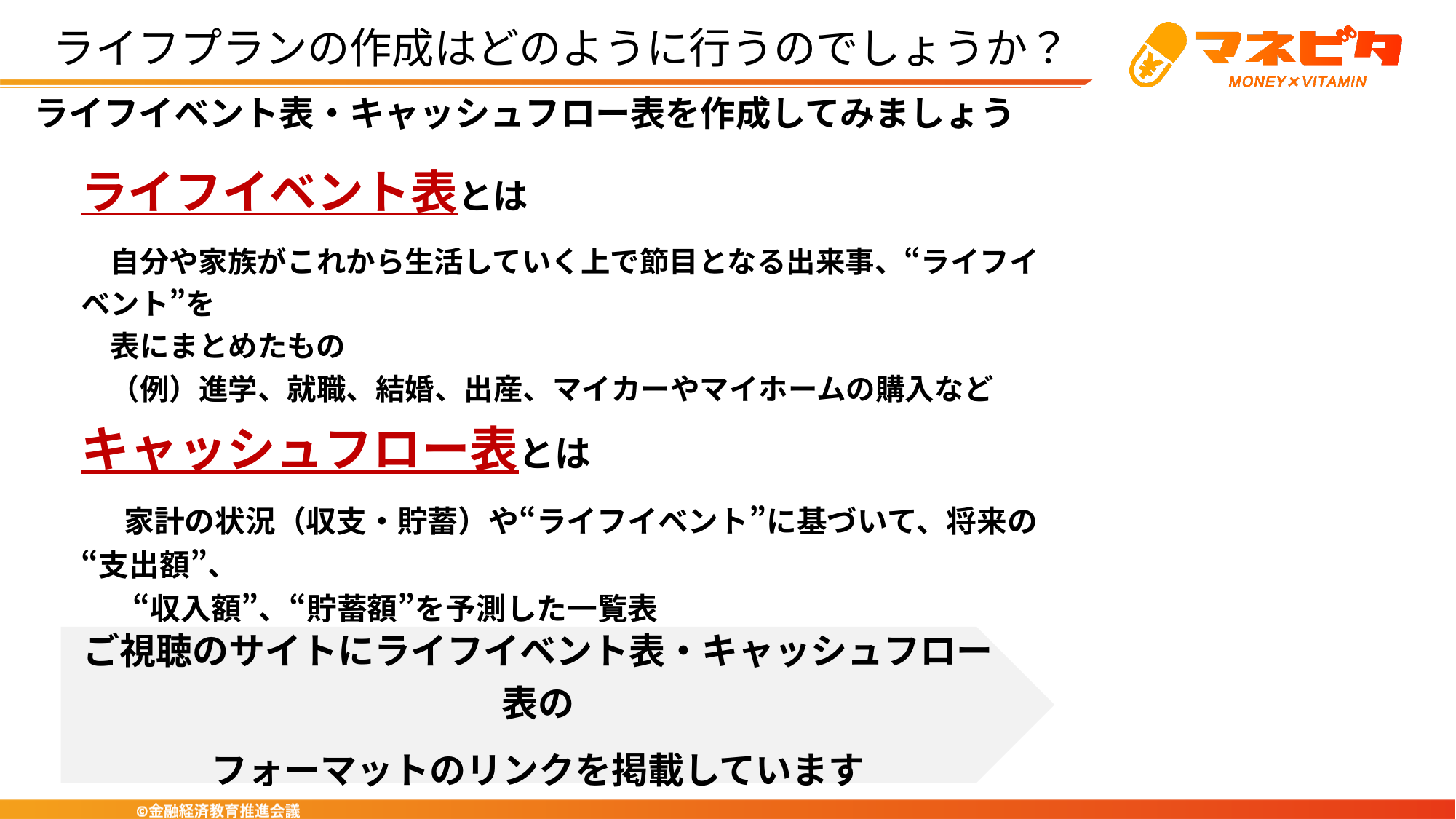

ライフプランの作成はどのように行うのでしょうか？
　ライフイベント表・キャッシュフロー表を作成してみましょう
ライフイベント表とは
　自分や家族がこれから生活していく上で節目となる出来事、“ライフイベント”を
　表にまとめたもの
　（例）進学、就職、結婚、出産、マイカーやマイホームの購入など
キャッシュフロー表とは
　　家計の状況（収支・貯蓄）や“ライフイベント”に基づいて、将来の“支出額”、
  　“収入額”、“貯蓄額”を予測した一覧表

ご視聴のサイトにライフイベント表・キャッシュフロー表の
フォーマットのリンクを掲載しています